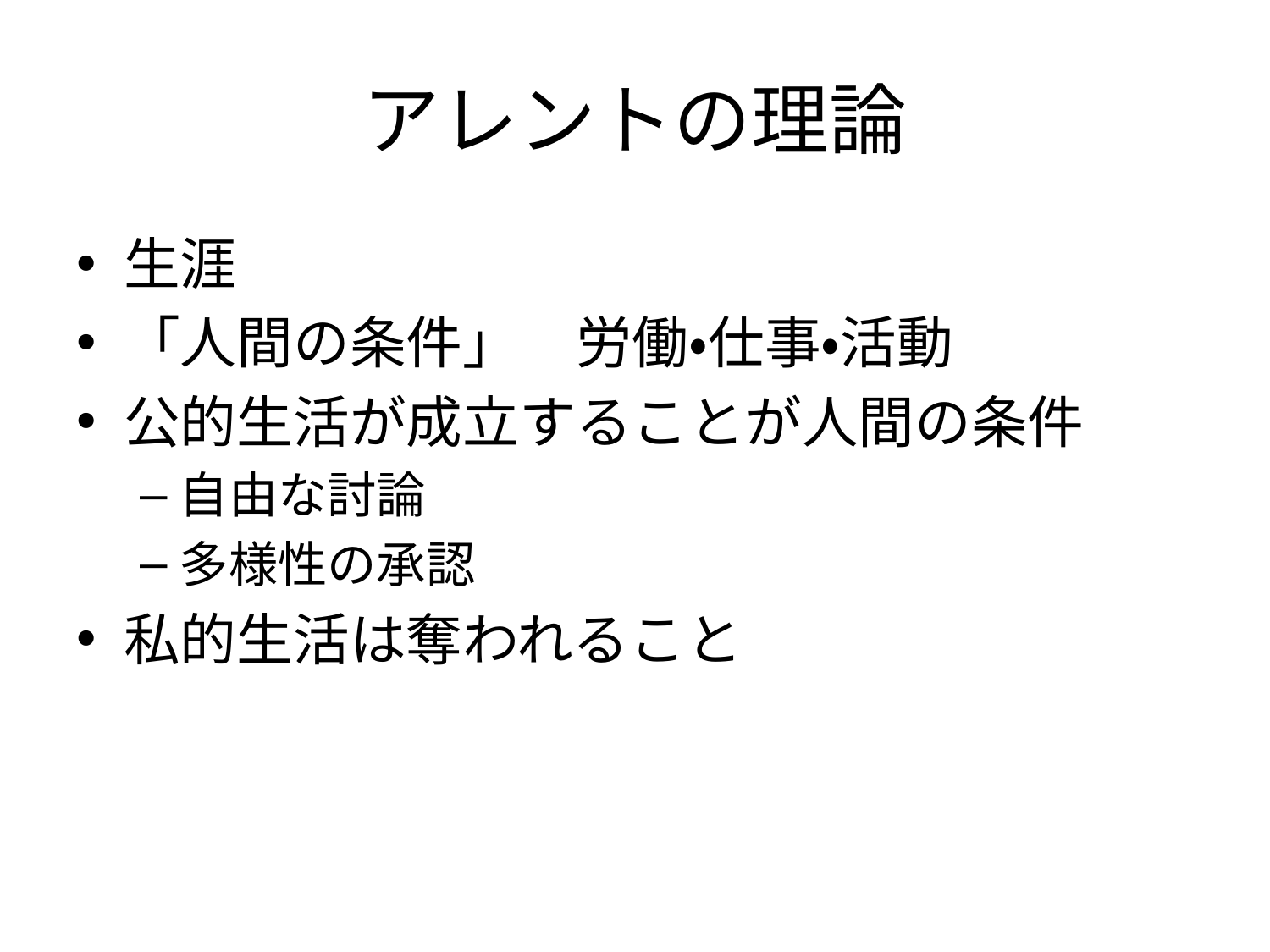

# アレントの理論
生涯
「人間の条件」　労働・仕事・活動
公的生活が成立することが人間の条件
自由な討論
多様性の承認
私的生活は奪われること